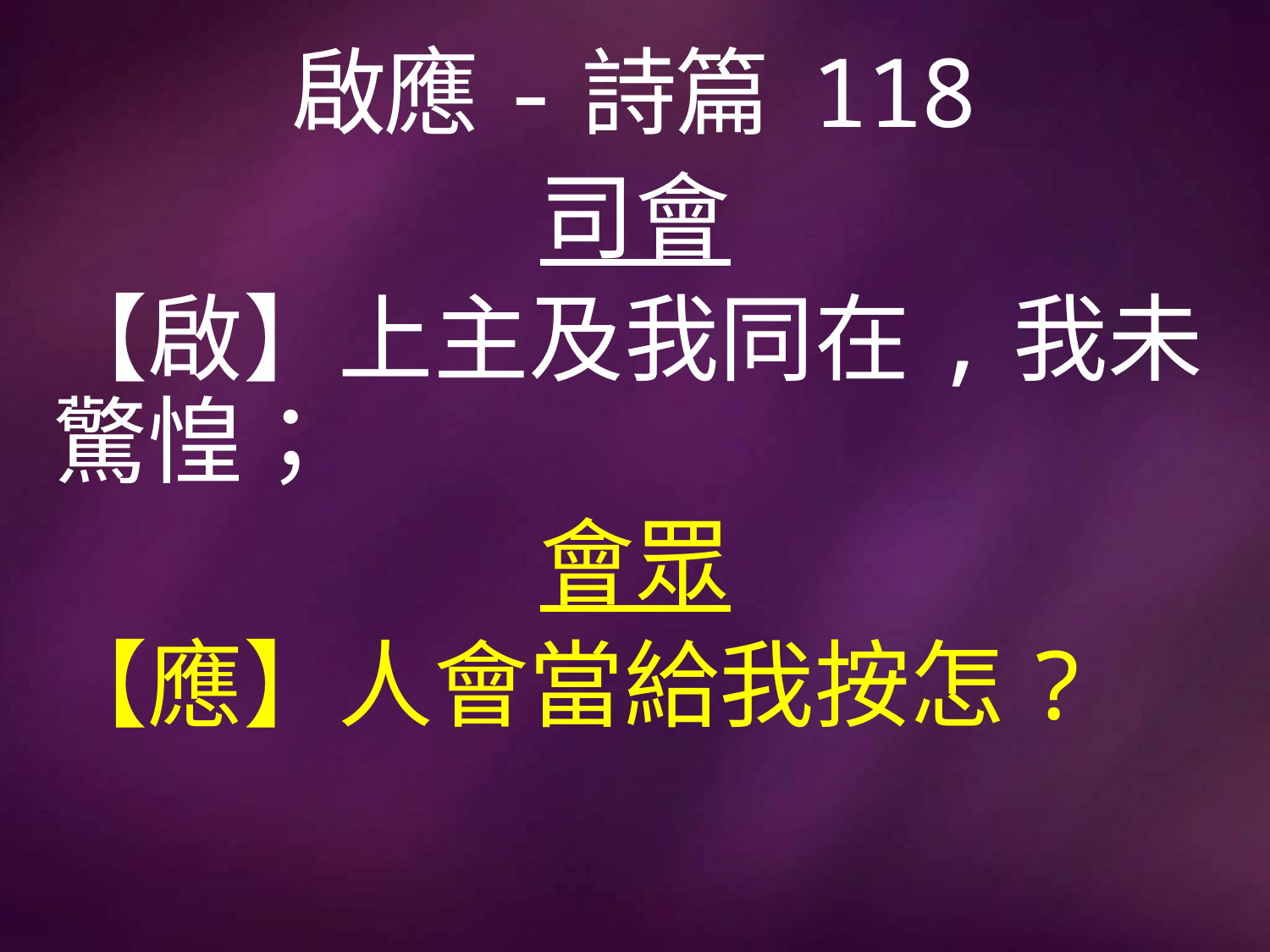

# 啟應-詩篇 118
司會
【啟】上主及我同在,我未驚惶；
會眾
【應】人會當給我按怎?